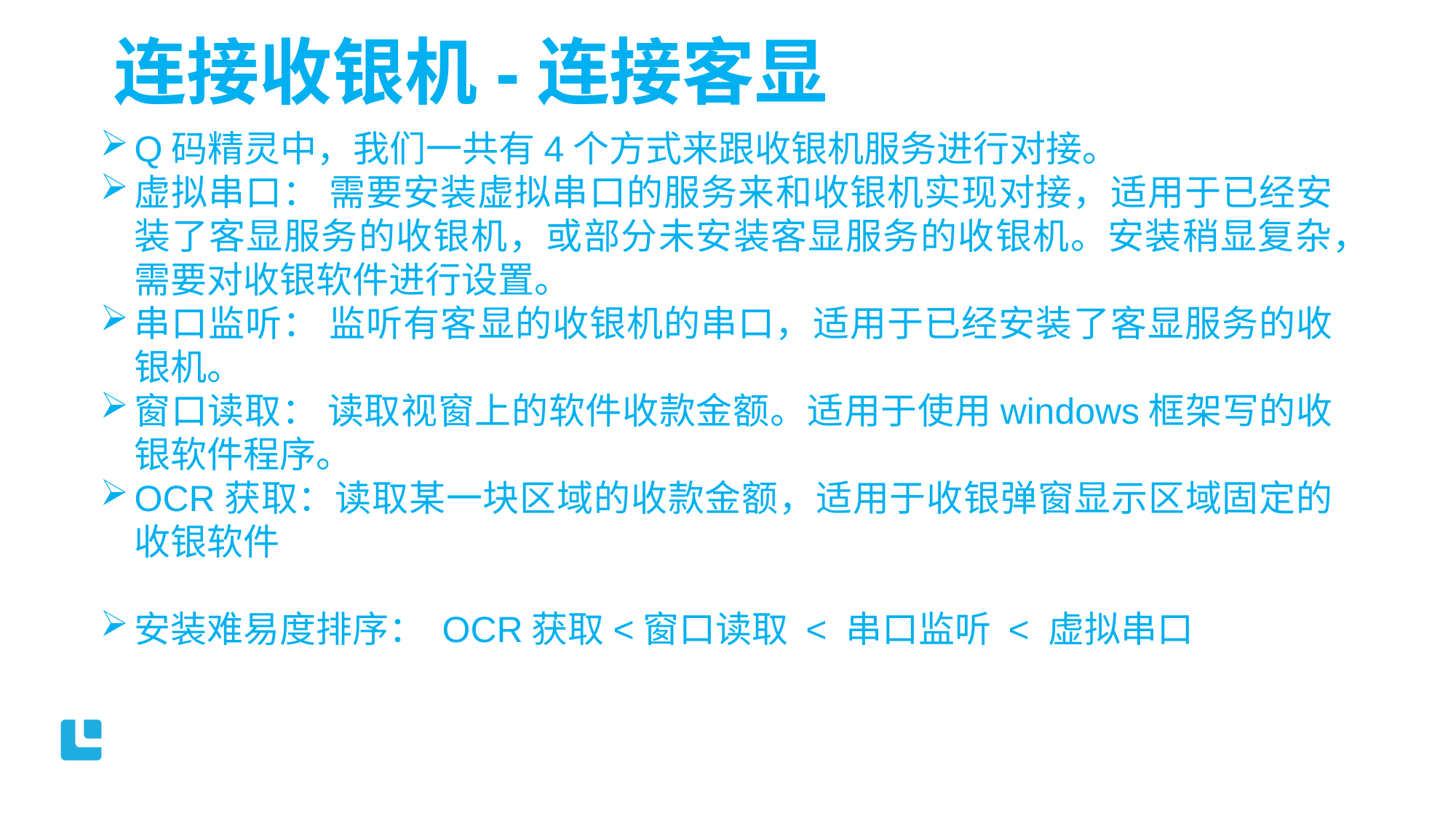

连接收银机-连接客显
Q码精灵中，我们一共有4个方式来跟收银机服务进行对接。
虚拟串口： 需要安装虚拟串口的服务来和收银机实现对接，适用于已经安装了客显服务的收银机，或部分未安装客显服务的收银机。安装稍显复杂，需要对收银软件进行设置。
串口监听： 监听有客显的收银机的串口，适用于已经安装了客显服务的收银机。
窗口读取： 读取视窗上的软件收款金额。适用于使用windows框架写的收银软件程序。
OCR获取：读取某一块区域的收款金额，适用于收银弹窗显示区域固定的收银软件

安装难易度排序： OCR获取<窗口读取 < 串口监听 < 虚拟串口